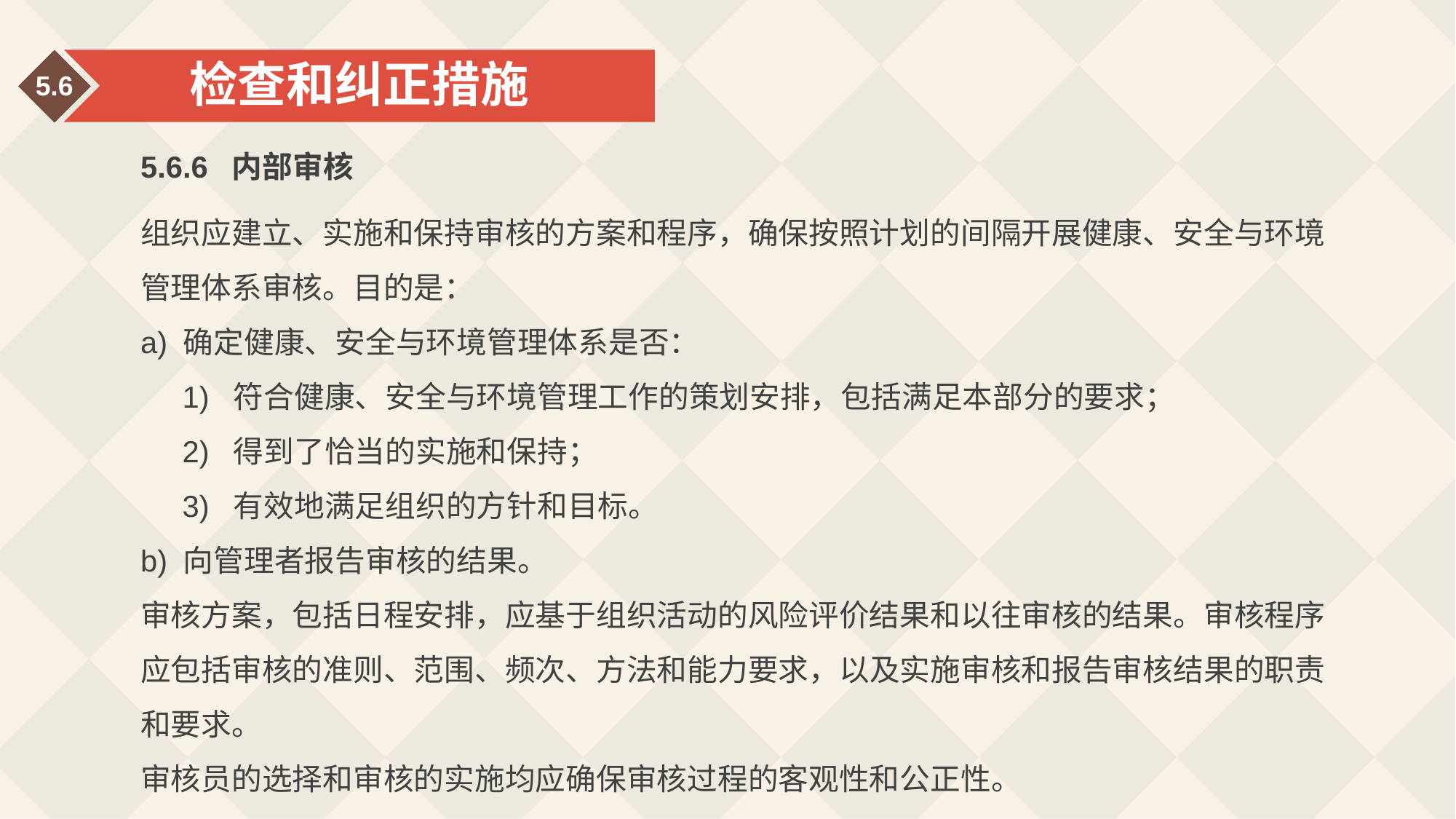

检查和纠正措施

5.6
5.6.6  内部审核
组织应建立、实施和保持审核的方案和程序，确保按照计划的间隔开展健康、安全与环境管理体系审核。目的是：
a) 确定健康、安全与环境管理体系是否：
     1)  符合健康、安全与环境管理工作的策划安排，包括满足本部分的要求；
     2)  得到了恰当的实施和保持；
     3)  有效地满足组织的方针和目标。
b) 向管理者报告审核的结果。
审核方案，包括日程安排，应基于组织活动的风险评价结果和以往审核的结果。审核程序应包括审核的准则、范围、频次、方法和能力要求，以及实施审核和报告审核结果的职责和要求。
审核员的选择和审核的实施均应确保审核过程的客观性和公正性。